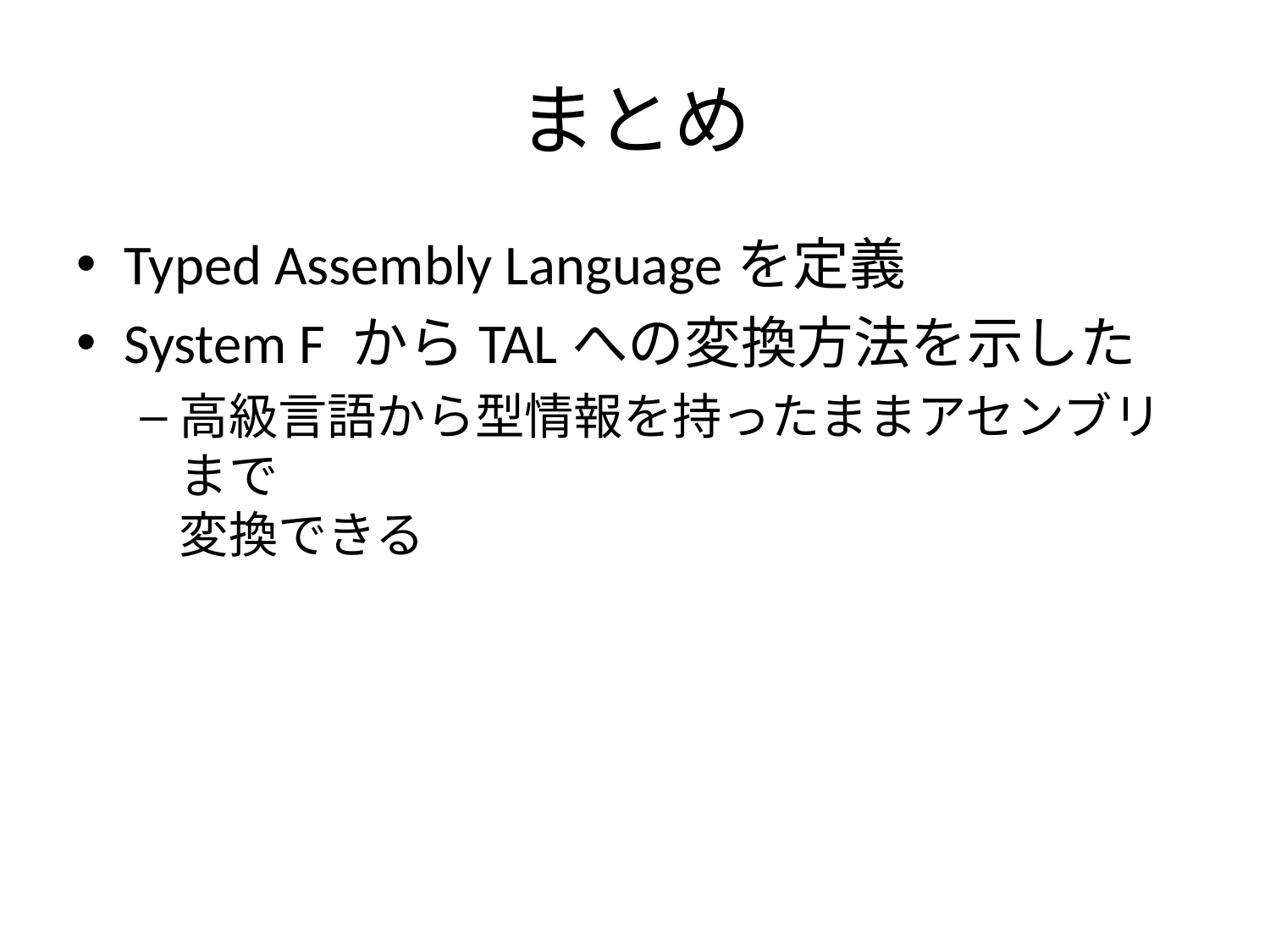

# まとめ
Typed Assembly Languageを定義
System F からTALへの変換方法を示した
高級言語から型情報を持ったままアセンブリまで
変換できる